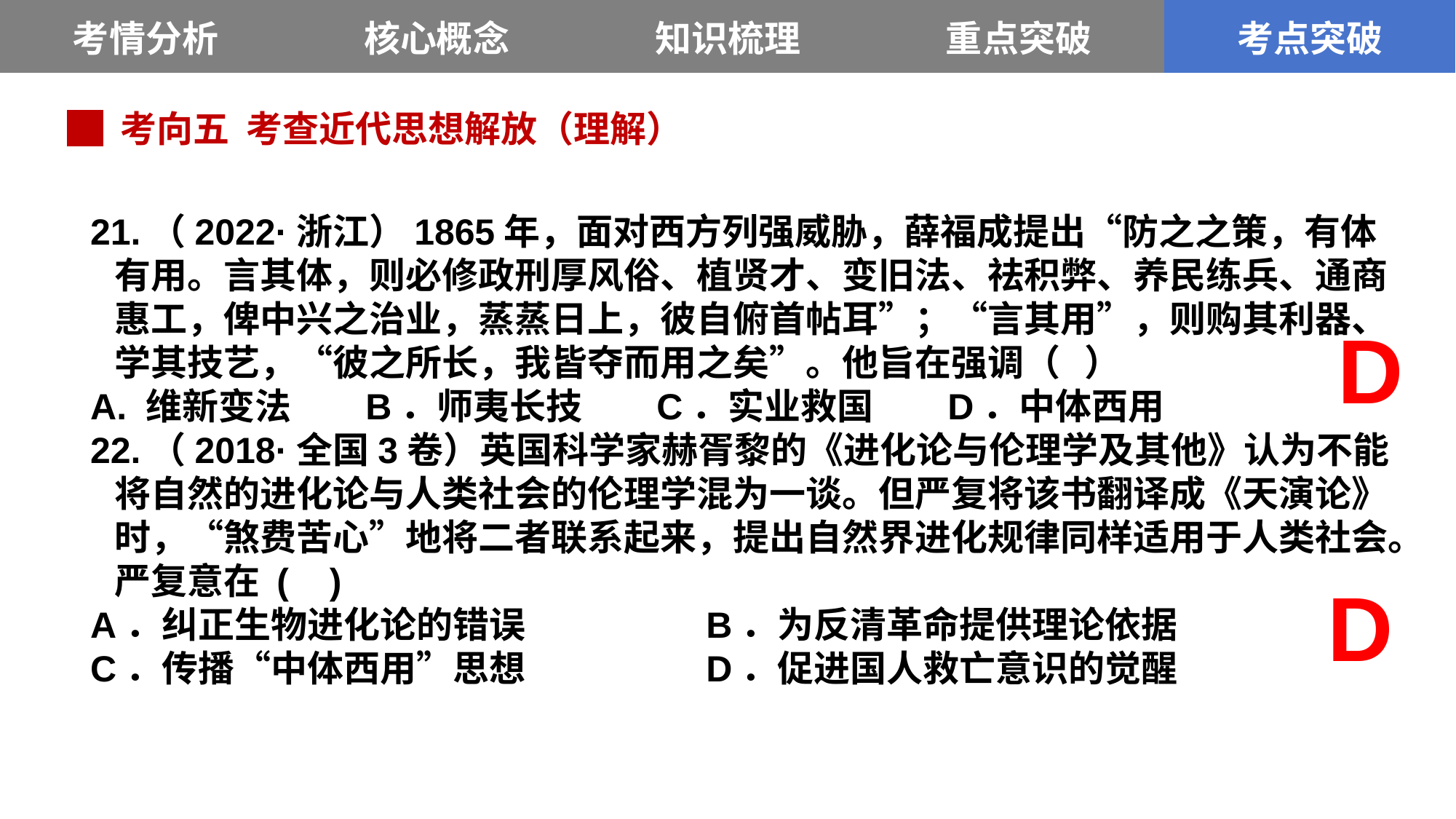

| 考情分析 | 核心概念 | 知识梳理 | 重点突破 | 考点突破 |
| --- | --- | --- | --- | --- |
█ 考向五  考查近代思想解放（理解）
21.（2022·浙江）1865年，面对西方列强威胁，薛福成提出“防之之策，有体有用。言其体，则必修政刑厚风俗、植贤才、变旧法、祛积弊、养民练兵、通商惠工，俾中兴之治业，蒸蒸日上，彼自俯首帖耳”；“言其用”，则购其利器、学其技艺，“彼之所长，我皆夺而用之矣”。他旨在强调（   ）
A. 维新变法        B．师夷长技        C．实业救国        D．中体西用
22.（2018·全国3卷）英国科学家赫胥黎的《进化论与伦理学及其他》认为不能将自然的进化论与人类社会的伦理学混为一谈。但严复将该书翻译成《天演论》时，“煞费苦心”地将二者联系起来，提出自然界进化规律同样适用于人类社会。严复意在 (    )
A．纠正生物进化论的错误                     B．为反清革命提供理论依据
C．传播“中体西用”思想                     D．促进国人救亡意识的觉醒

D
D